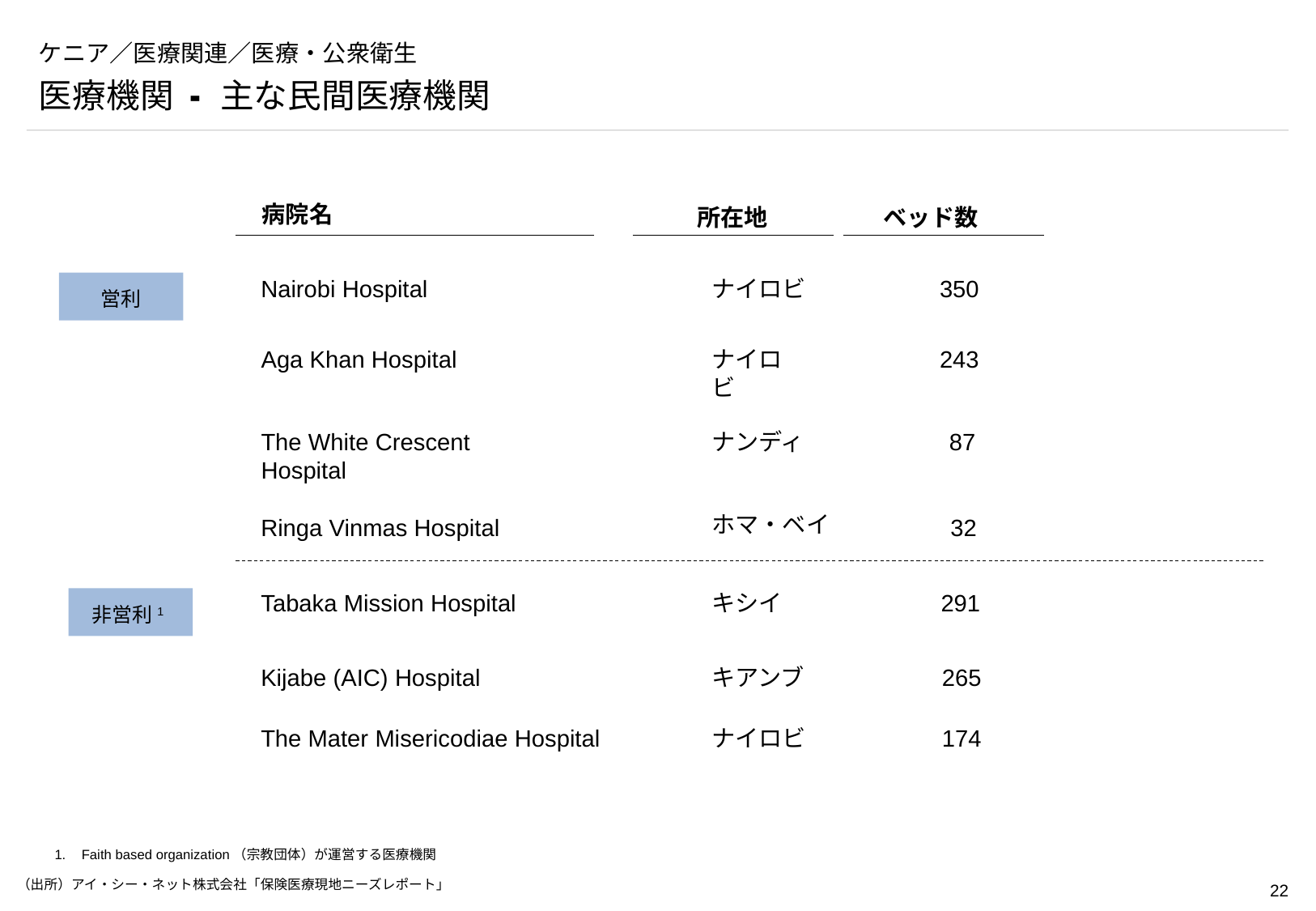

# ケニア／医療関連／医療・公衆衛生
医療機関 - 主な民間医療機関
病院名
所在地
ベッド数
Nairobi Hospital
ナイロビ
350
営利
Aga Khan Hospital
ナイロビ
243
The White Crescent Hospital
ナンディ
87
ホマ・ベイ
Ringa Vinmas Hospital
32
Tabaka Mission Hospital
キシイ
291
非営利1
Kijabe (AIC) Hospital
キアンブ
265
The Mater Misericodiae Hospital
ナイロビ
174
1.	Faith based organization（宗教団体）が運営する医療機関
（出所）アイ・シー・ネット株式会社「保険医療現地ニーズレポート」